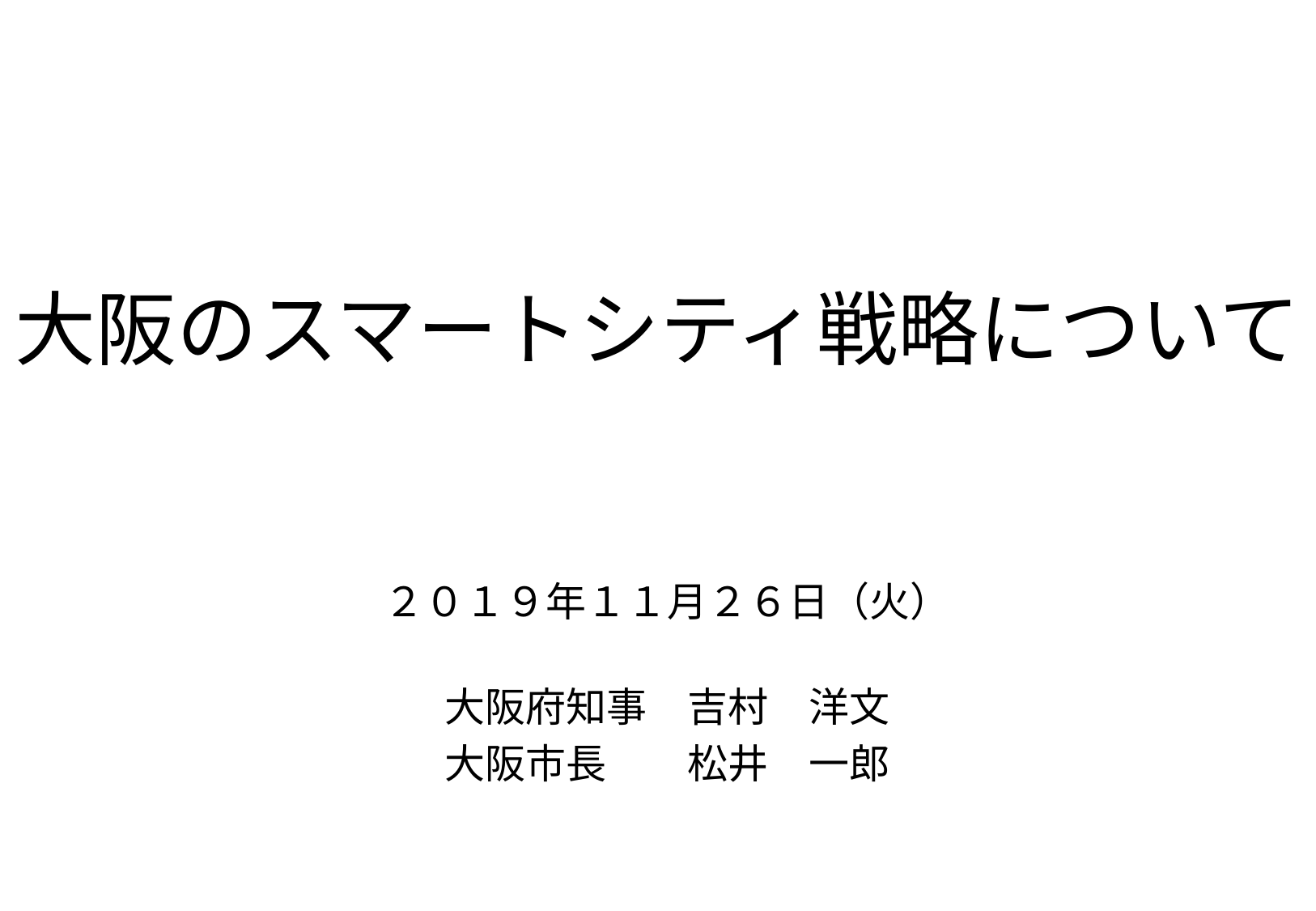

大阪のスマートシティ戦略について
２０１９年１１月２６日（火）

大阪府知事　吉村　洋文
大阪市長　　松井　一郎